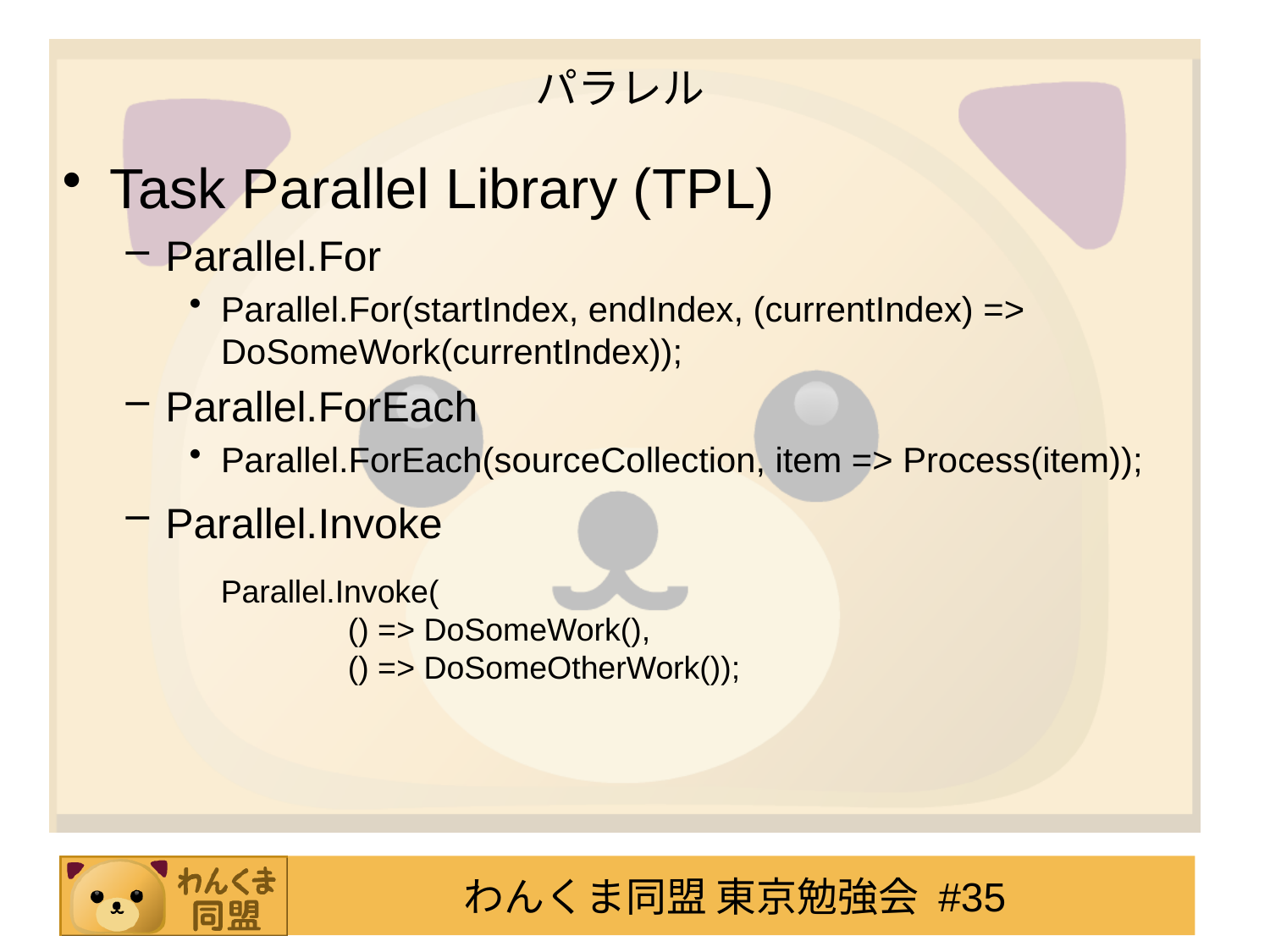

# パラレル
Task Parallel Library (TPL)
Parallel.For
Parallel.For(startIndex, endIndex, (currentIndex) => DoSomeWork(currentIndex));
Parallel.ForEach
Parallel.ForEach(sourceCollection, item => Process(item));
Parallel.Invoke
Parallel.Invoke(
	() => DoSomeWork(),
	() => DoSomeOtherWork());